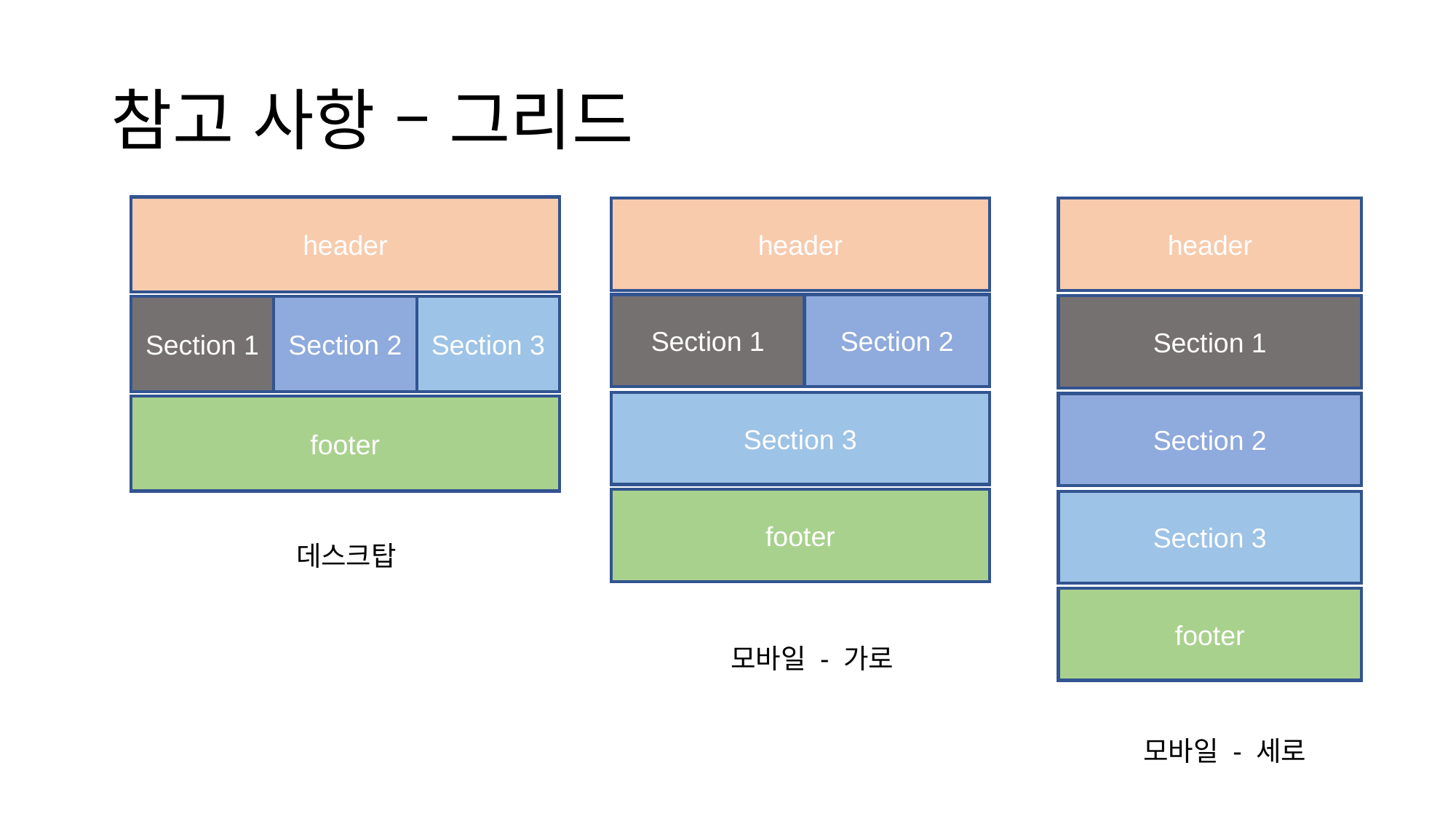

# 참고 사항 – 그리드
header
Section 1
Section 2
Section 3
footer
header
Section 2
Section 1
Section 3
footer
header
Section 1
Section 2
Section 3
footer
데스크탑
모바일 - 가로
모바일 - 세로